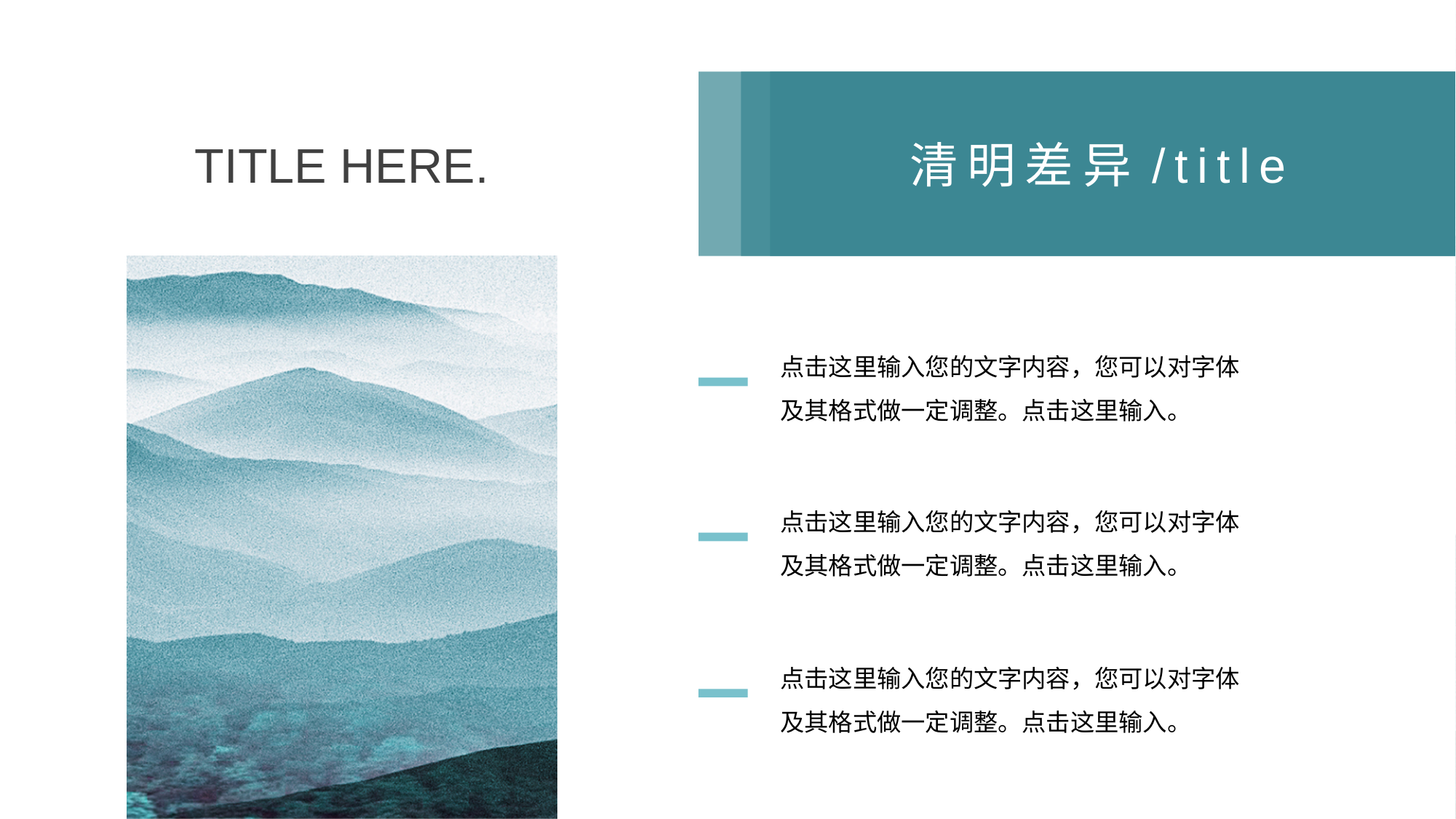

清明差异/title
TITLE HERE.

点击这里输入您的文字内容，您可以对字体及其格式做一定调整。点击这里输入。

点击这里输入您的文字内容，您可以对字体及其格式做一定调整。点击这里输入。

点击这里输入您的文字内容，您可以对字体及其格式做一定调整。点击这里输入。